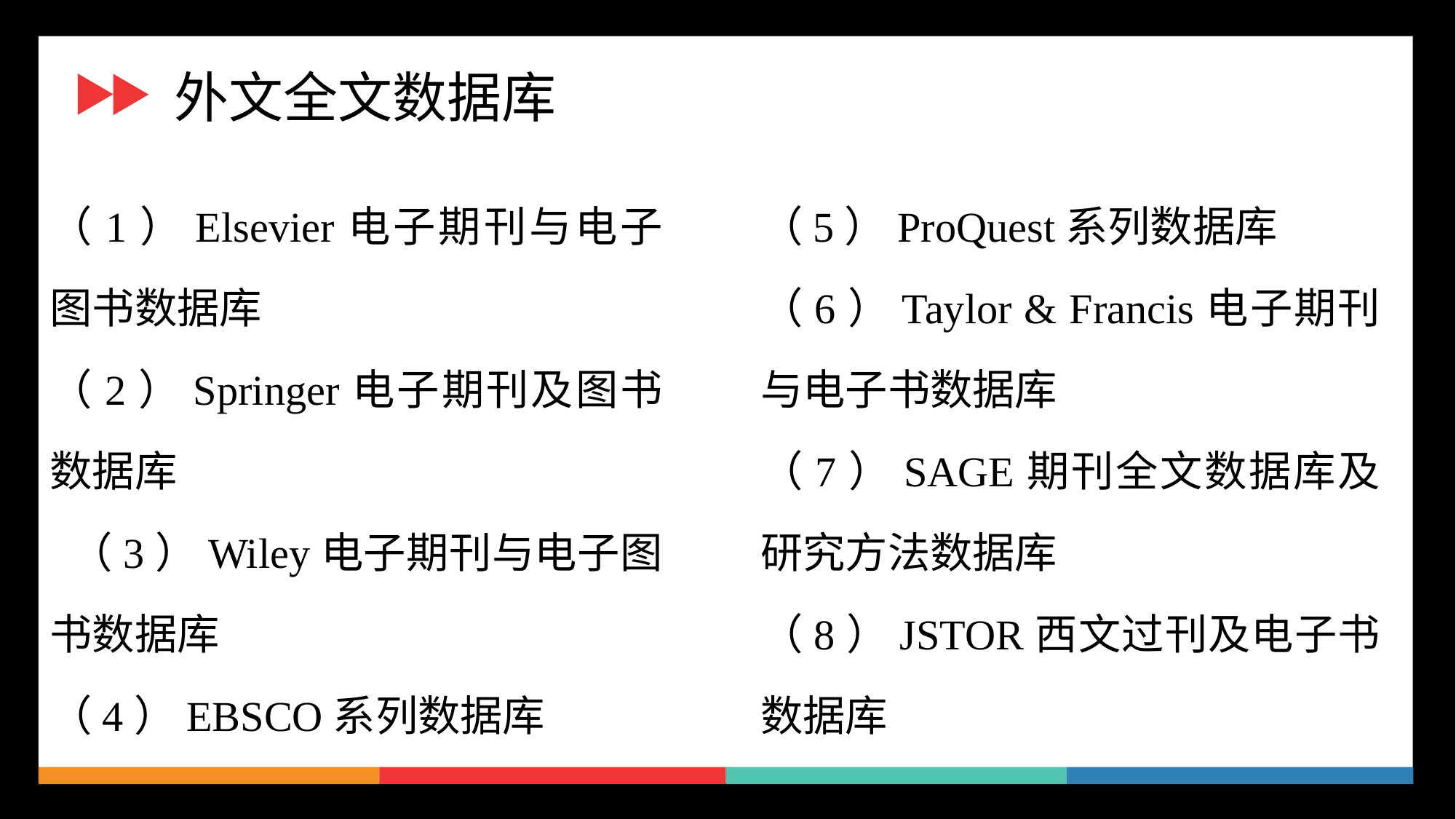

外文全文数据库

（1）Elsevier电子期刊与电子图书数据库
（2）Springer电子期刊及图书数据库
 （3）Wiley电子期刊与电子图书数据库
（4）EBSCO系列数据库
（5）ProQuest系列数据库
（6）Taylor & Francis电子期刊与电子书数据库
（7）SAGE期刊全文数据库及研究方法数据库
（8）JSTOR西文过刊及电子书数据库